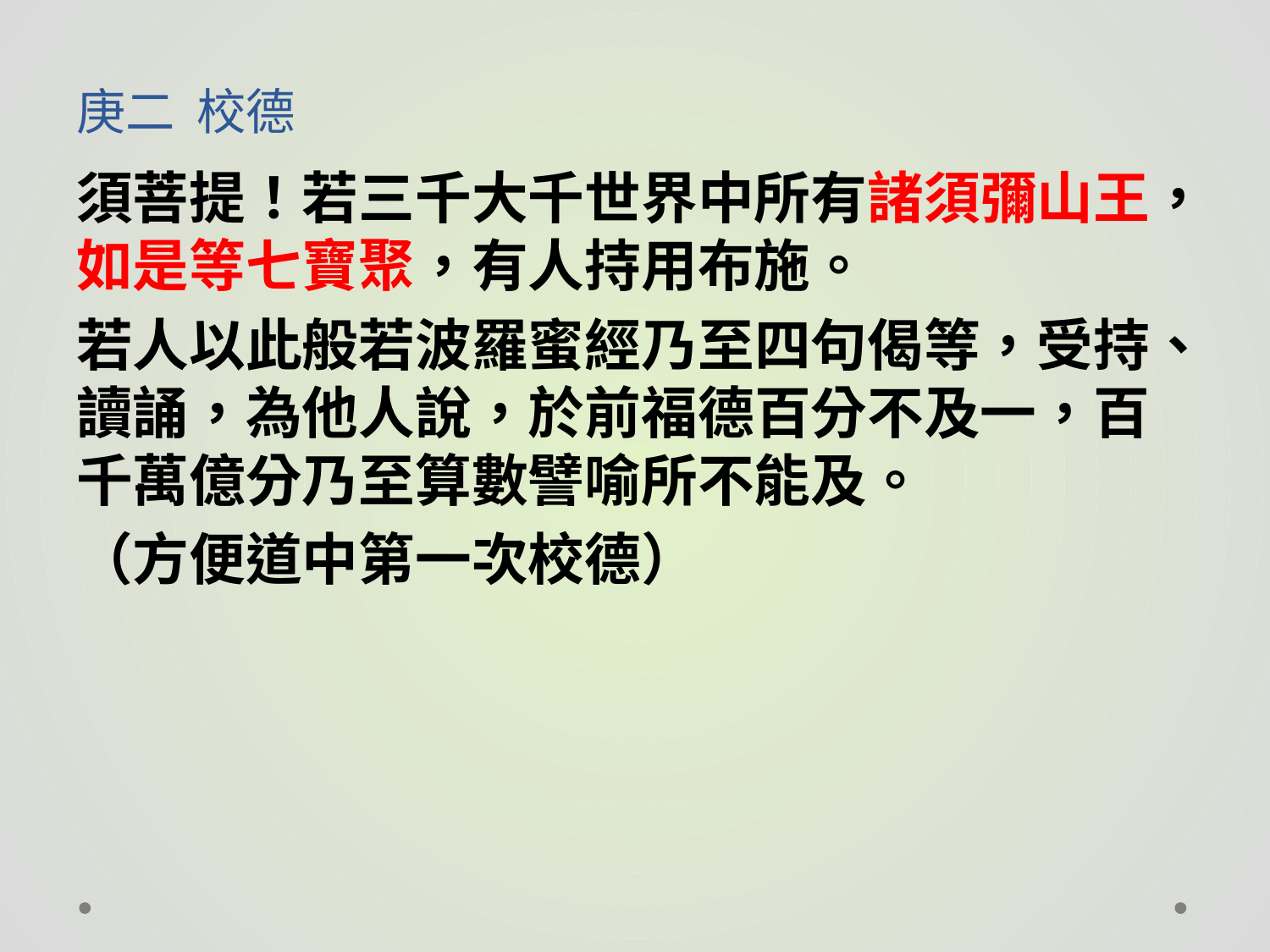

# 庚二  校德
須菩提！若三千大千世界中所有諸須彌山王，如是等七寶聚，有人持用布施。
若人以此般若波羅蜜經乃至四句偈等，受持、讀誦，為他人說，於前福德百分不及一，百千萬億分乃至算數譬喻所不能及。
（方便道中第一次校德）